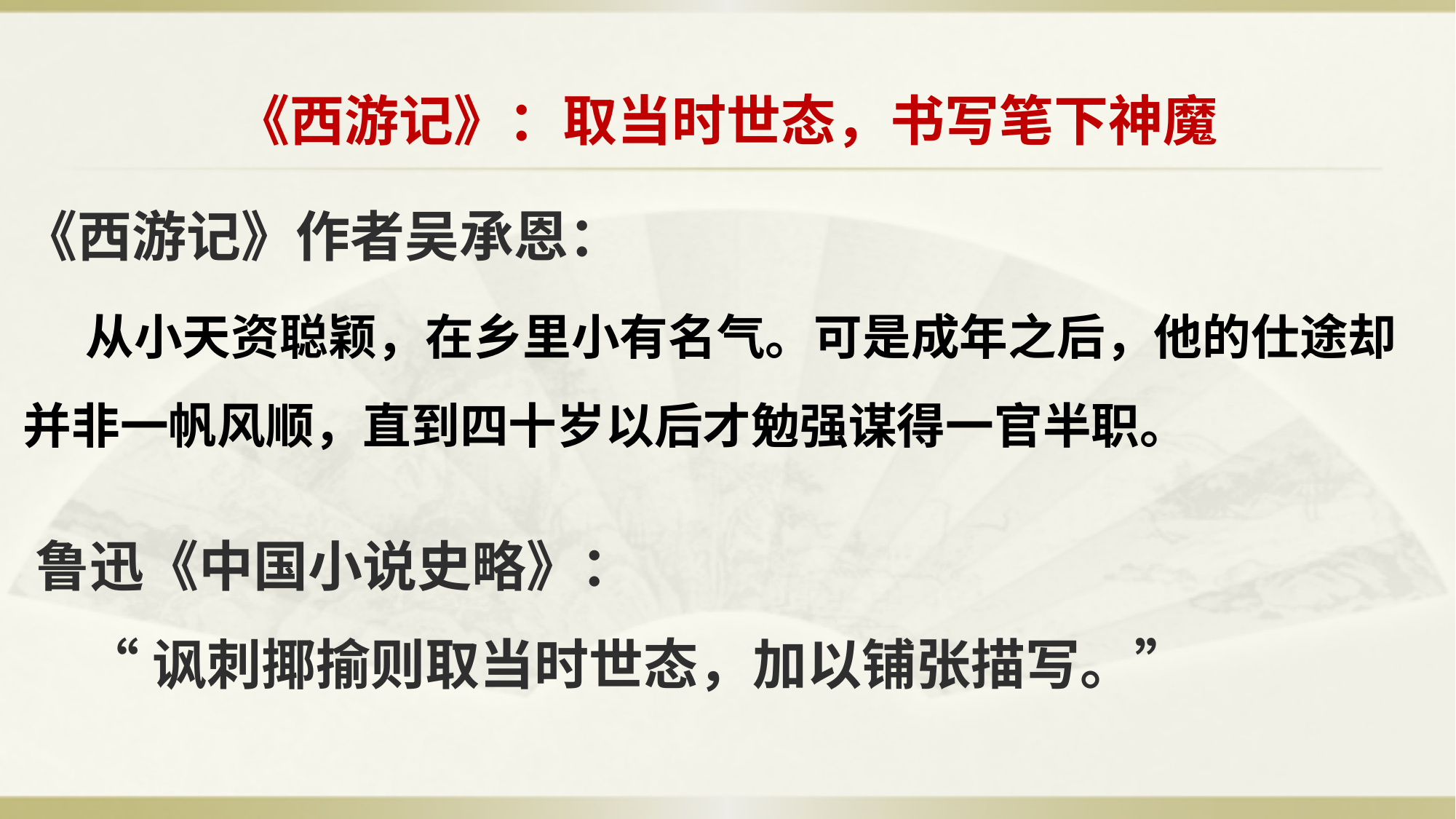

《西游记》：取当时世态，书写笔下神魔
《西游记》作者吴承恩：
    从小天资聪颖，在乡里小有名气。可是成年之后，他的仕途却并非一帆风顺，直到四十岁以后才勉强谋得一官半职。
鲁迅《中国小说史略》：
    “讽刺揶揄则取当时世态，加以铺张描写。”